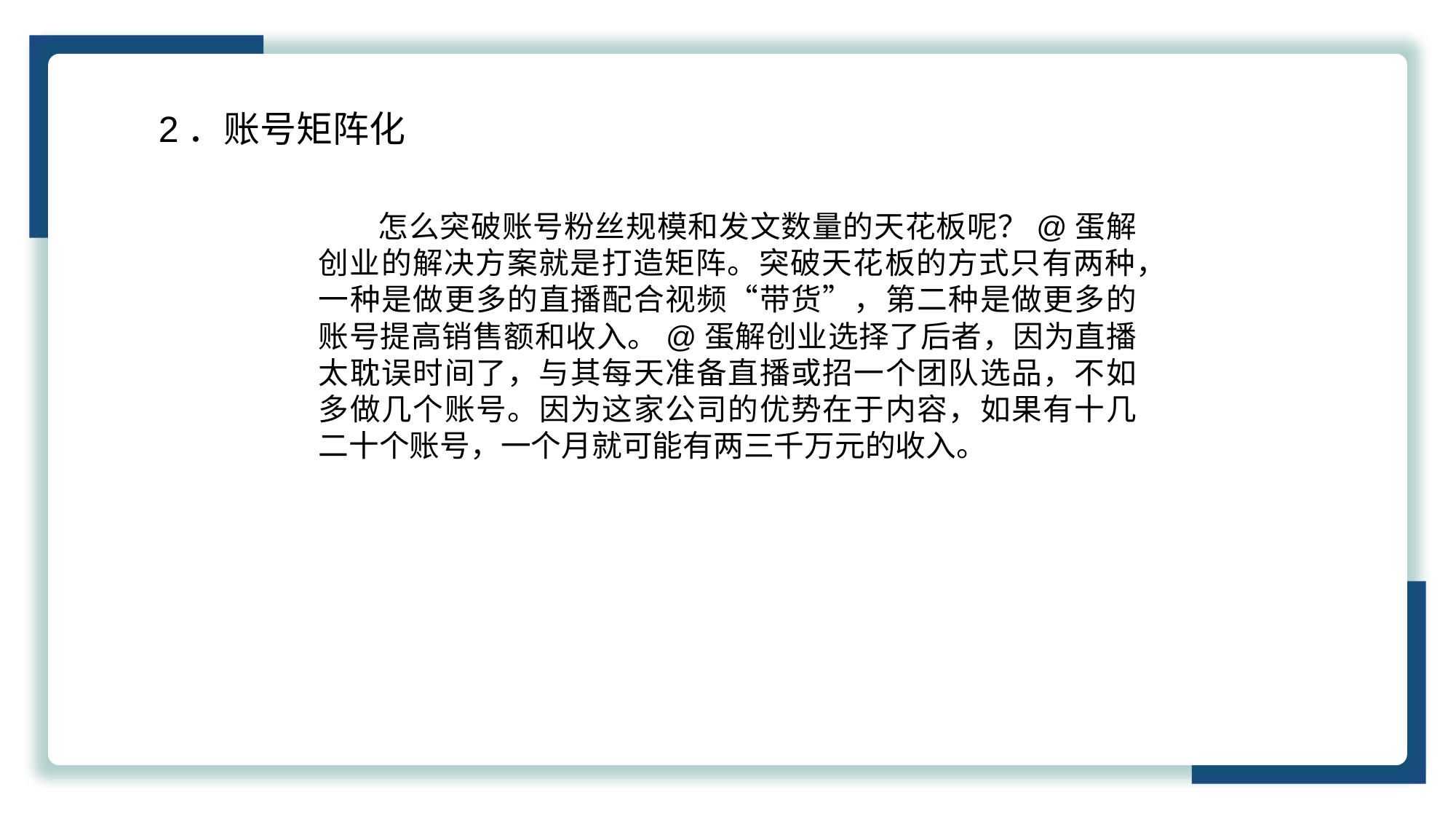

2．账号矩阵化
       怎么突破账号粉丝规模和发文数量的天花板呢？@蛋解创业的解决方案就是打造矩阵。突破天花板的方式只有两种，一种是做更多的直播配合视频“带货”，第二种是做更多的账号提高销售额和收入。@蛋解创业选择了后者，因为直播太耽误时间了，与其每天准备直播或招一个团队选品，不如多做几个账号。因为这家公司的优势在于内容，如果有十几二十个账号，一个月就可能有两三千万元的收入。